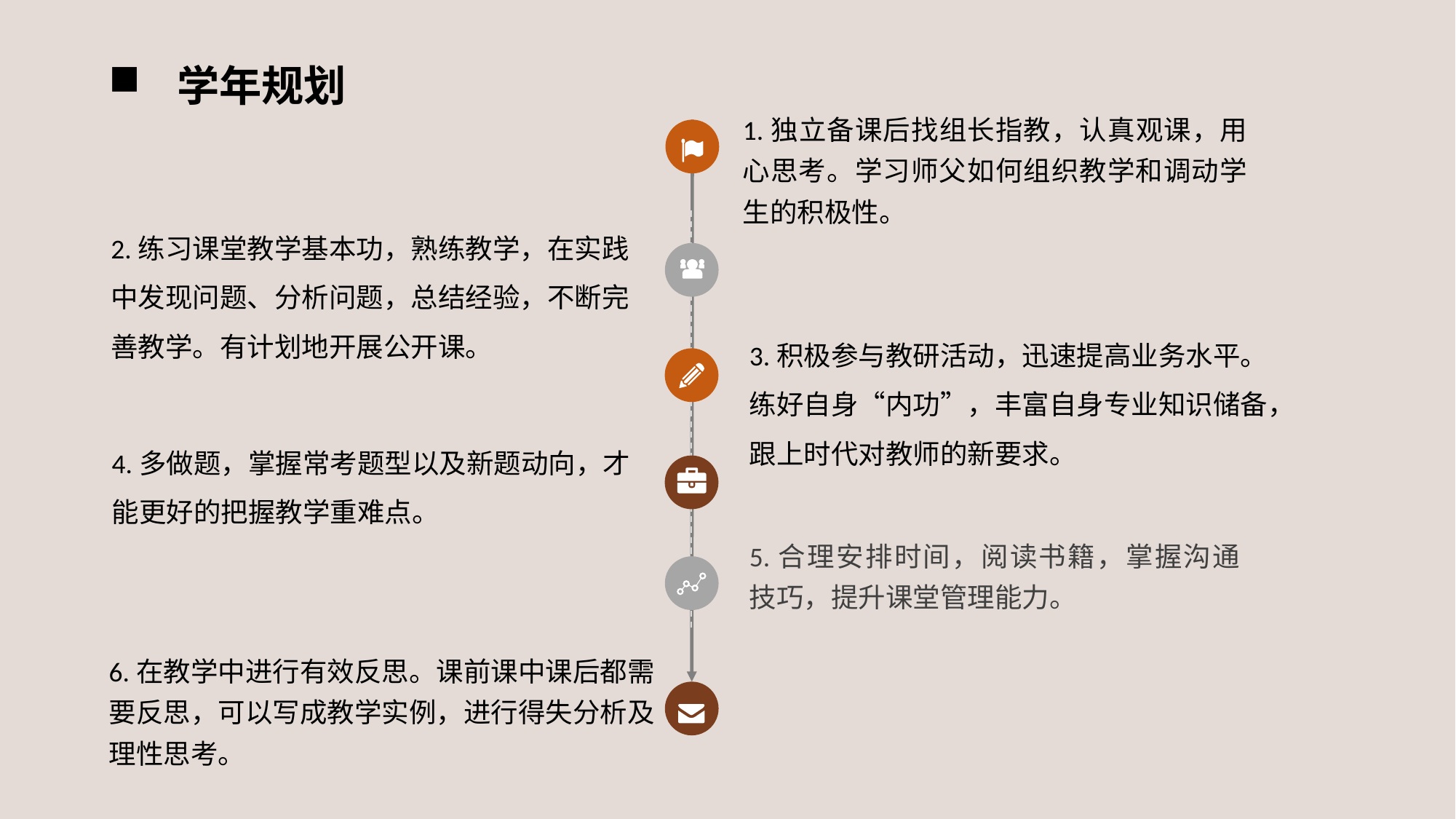

# 学年规划
1.独立备课后找组长指教，认真观课，用心思考。学习师父如何组织教学和调动学生的积极性。

2.练习课堂教学基本功，熟练教学，在实践中发现问题、分析问题，总结经验，不断完善教学。有计划地开展公开课。

3.积极参与教研活动，迅速提高业务水平。练好自身“内功”，丰富自身专业知识储备，跟上时代对教师的新要求。

4.多做题，掌握常考题型以及新题动向，才能更好的把握教学重难点。

5.合理安排时间，阅读书籍，掌握沟通技巧，提升课堂管理能力。

6.在教学中进行有效反思。课前课中课后都需要反思，可以写成教学实例，进行得失分析及理性思考。